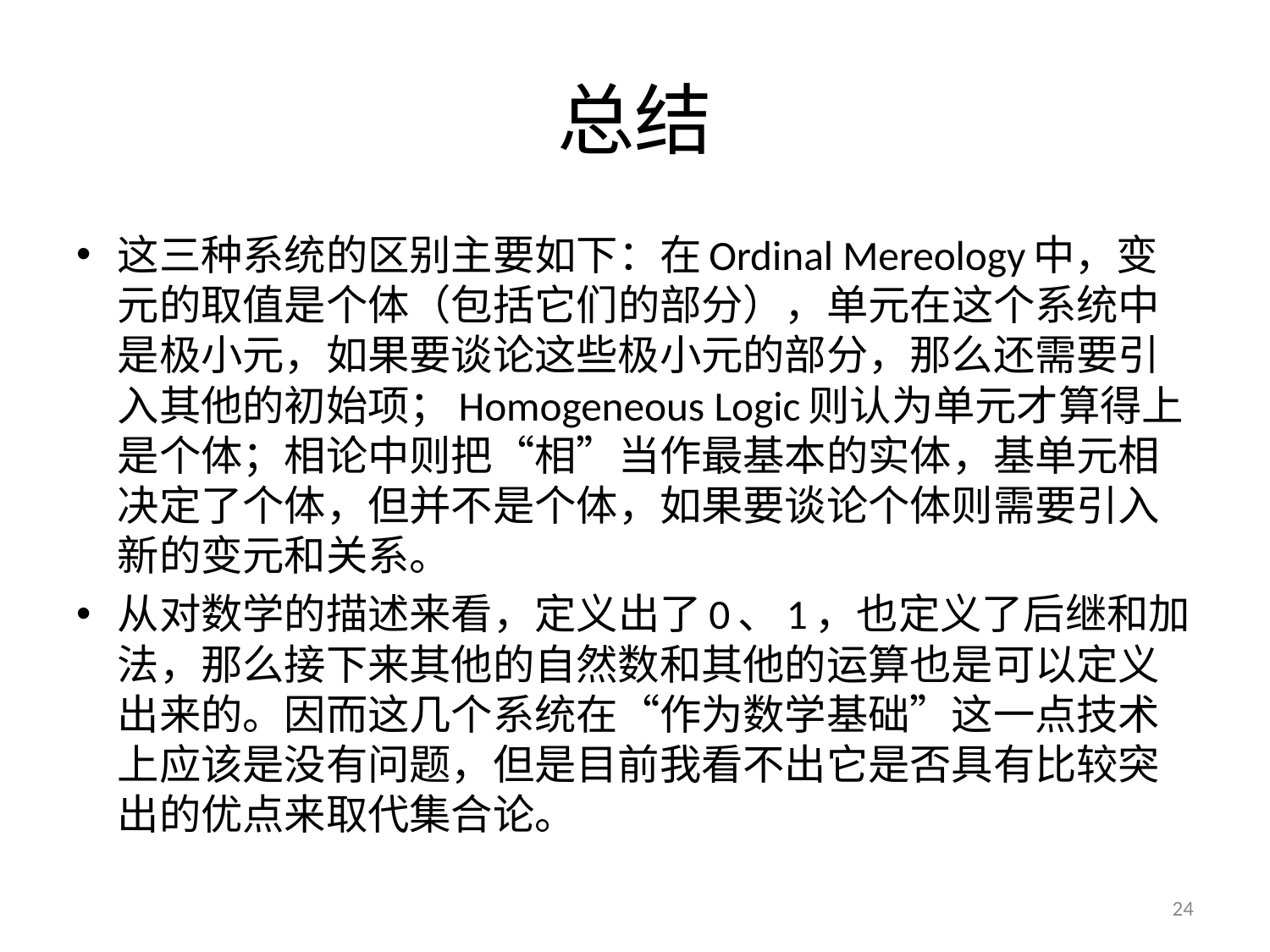

# 总结
这三种系统的区别主要如下：在Ordinal Mereology中，变元的取值是个体（包括它们的部分），单元在这个系统中是极小元，如果要谈论这些极小元的部分，那么还需要引入其他的初始项；Homogeneous Logic则认为单元才算得上是个体；相论中则把“相”当作最基本的实体，基单元相决定了个体，但并不是个体，如果要谈论个体则需要引入新的变元和关系。
从对数学的描述来看，定义出了0、1，也定义了后继和加法，那么接下来其他的自然数和其他的运算也是可以定义出来的。因而这几个系统在“作为数学基础”这一点技术上应该是没有问题，但是目前我看不出它是否具有比较突出的优点来取代集合论。

24